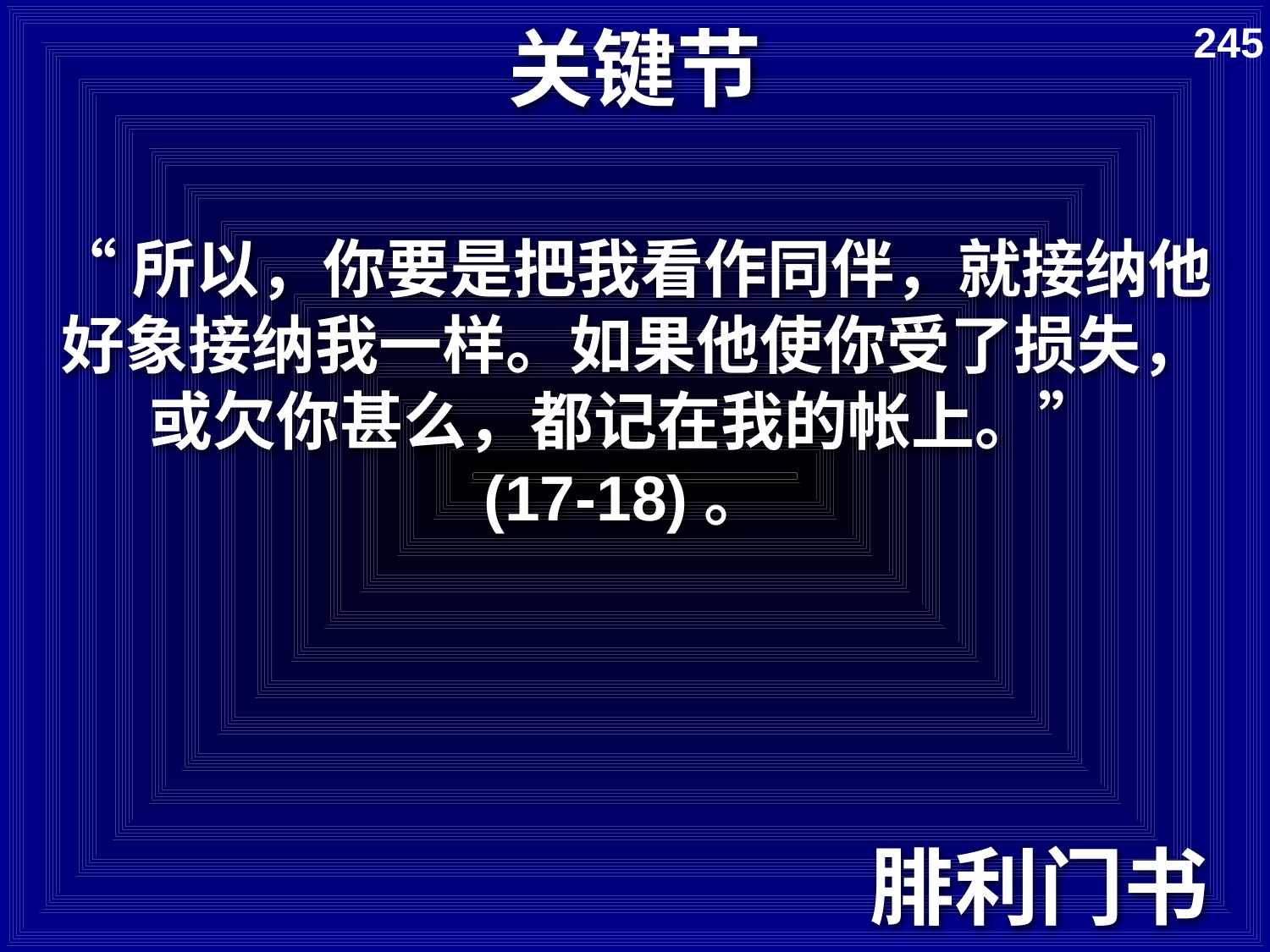

# 关键节
245

“所以，你要是把我看作同伴，就接纳他好象接纳我一样。如果他使你受了损失，或欠你甚么，都记在我的帐上。”
(17-18)。
腓利门书